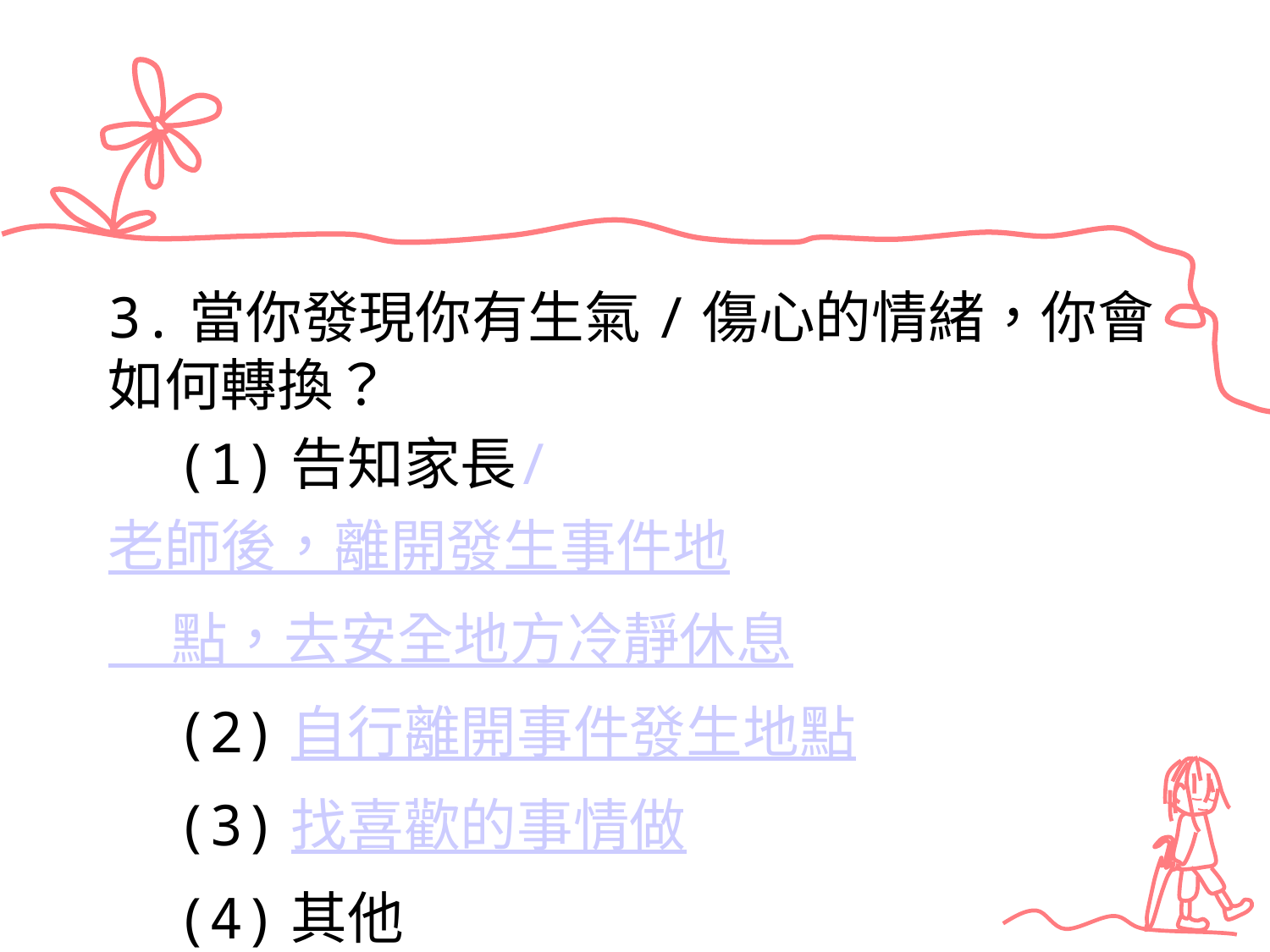

3.當你發現你有生氣/傷心的情緒，你會如何轉換？
  (1)告知家長/老師後，離開發生事件地
     點，去安全地方冷靜休息
  (2)自行離開事件發生地點
  (3)找喜歡的事情做
  (4)其他